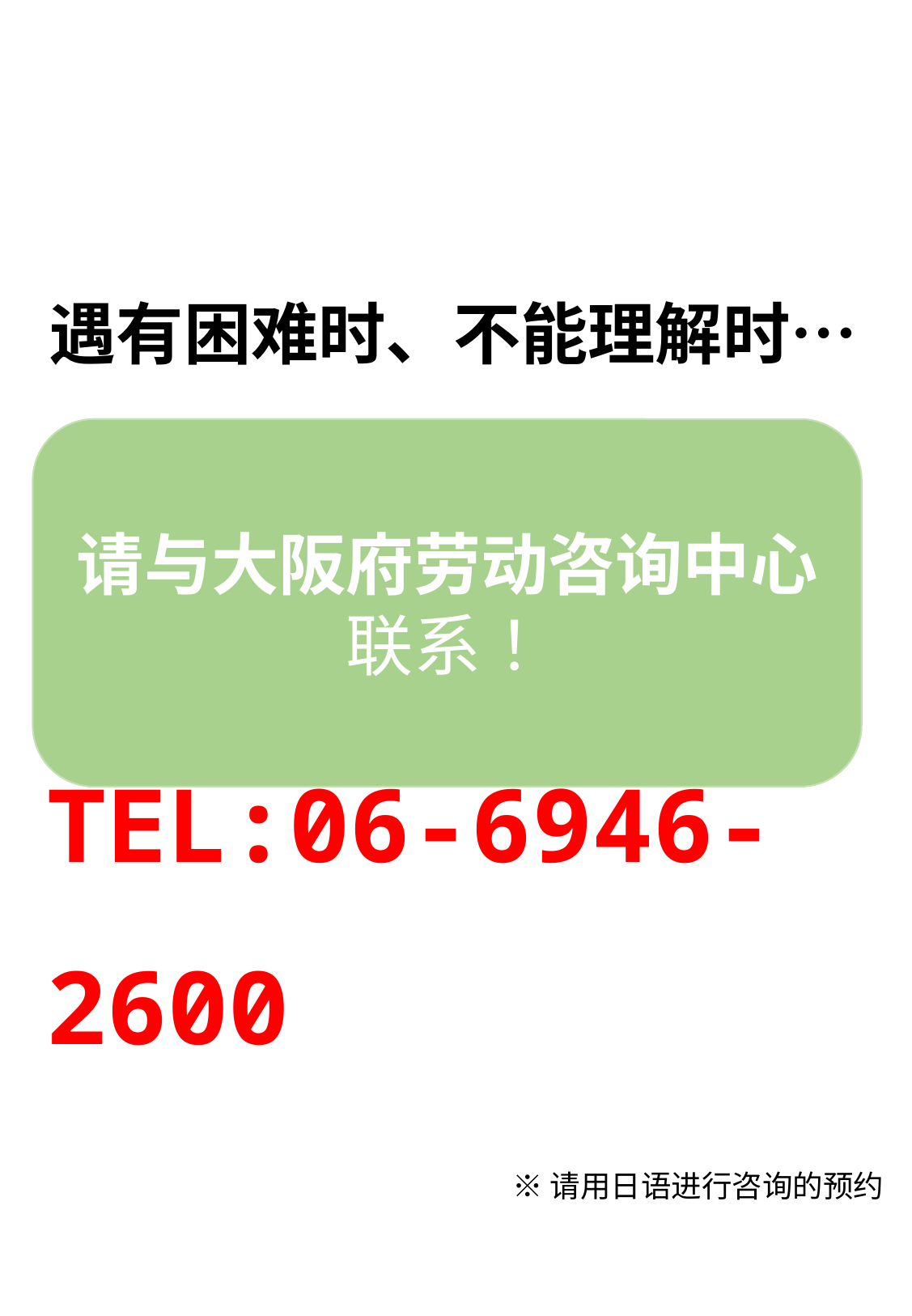

遇有困难时、不能理解时…
请与大阪府劳动咨询中心联系！
TEL:06-6946-2600
※请用日语进行咨询的预约